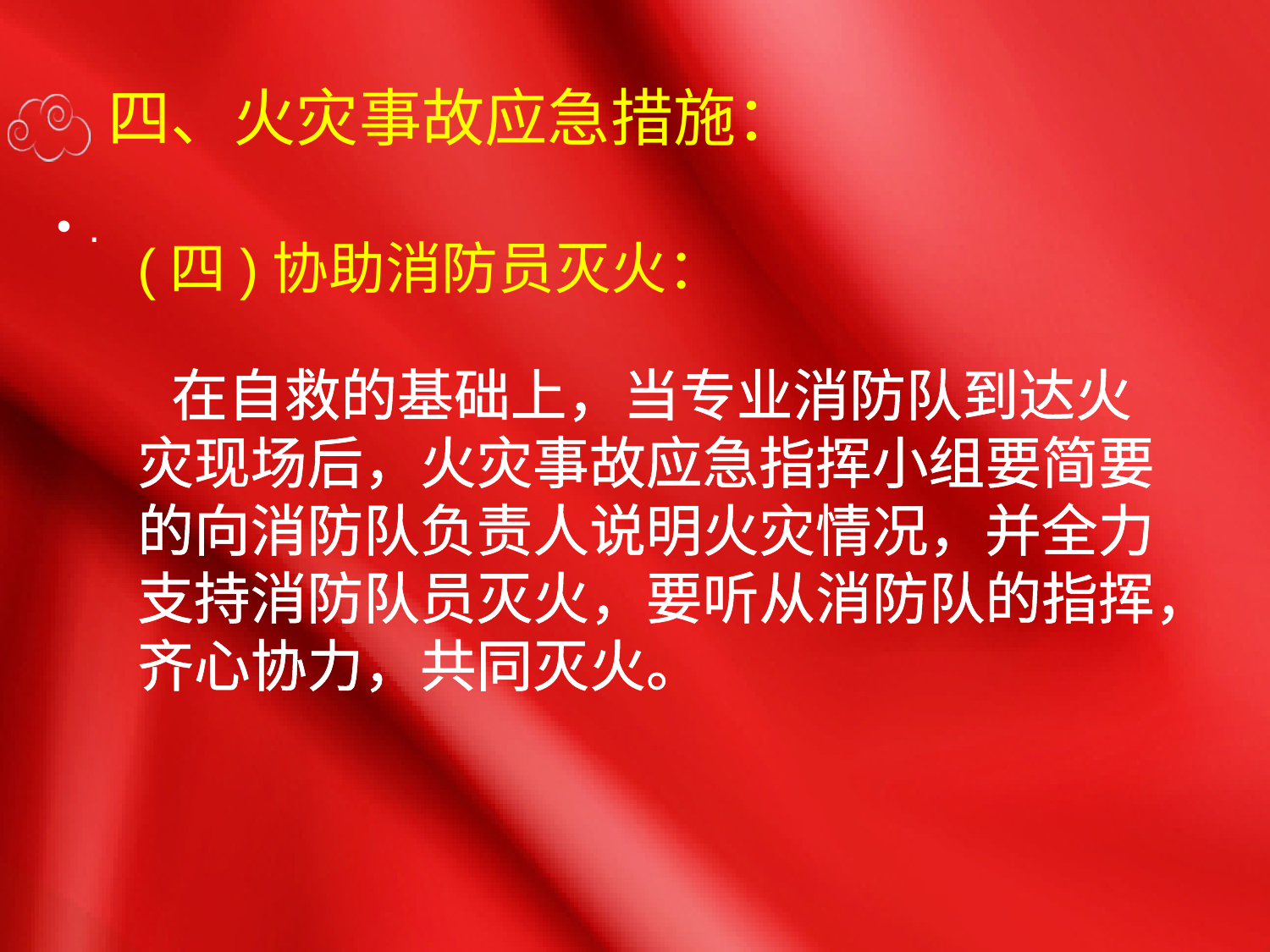

# 四、火灾事故应急措施：
.

(四)协助消防员灭火：

  在自救的基础上，当专业消防队到达火灾现场后，火灾事故应急指挥小组要简要的向消防队负责人说明火灾情况，并全力支持消防队员灭火，要听从消防队的指挥，齐心协力，共同灭火。